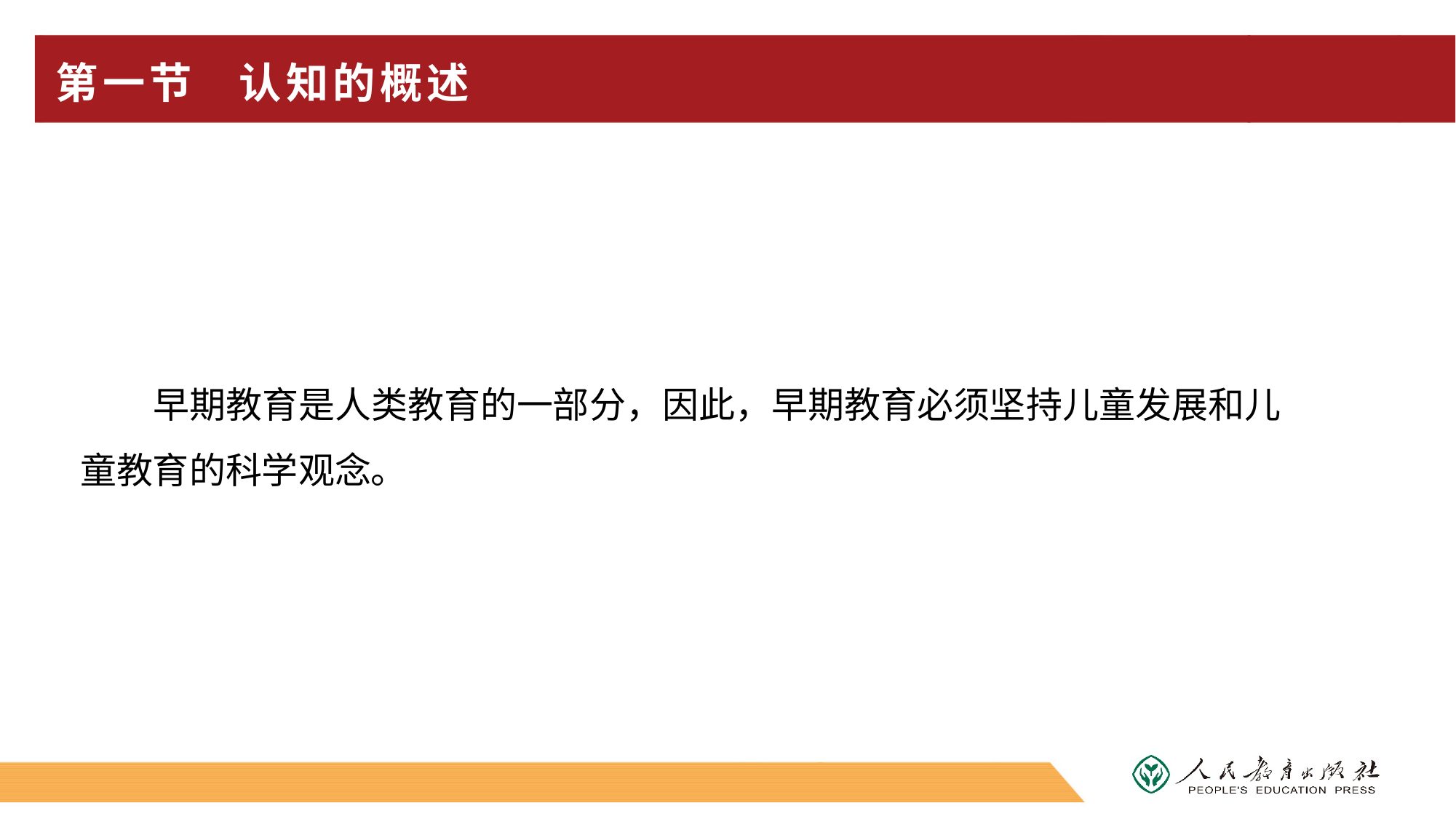

# 第一节   认知的概述

早期教育是人类教育的一部分，因此，早期教育必须坚持儿童发展和儿童教育的科学观念。